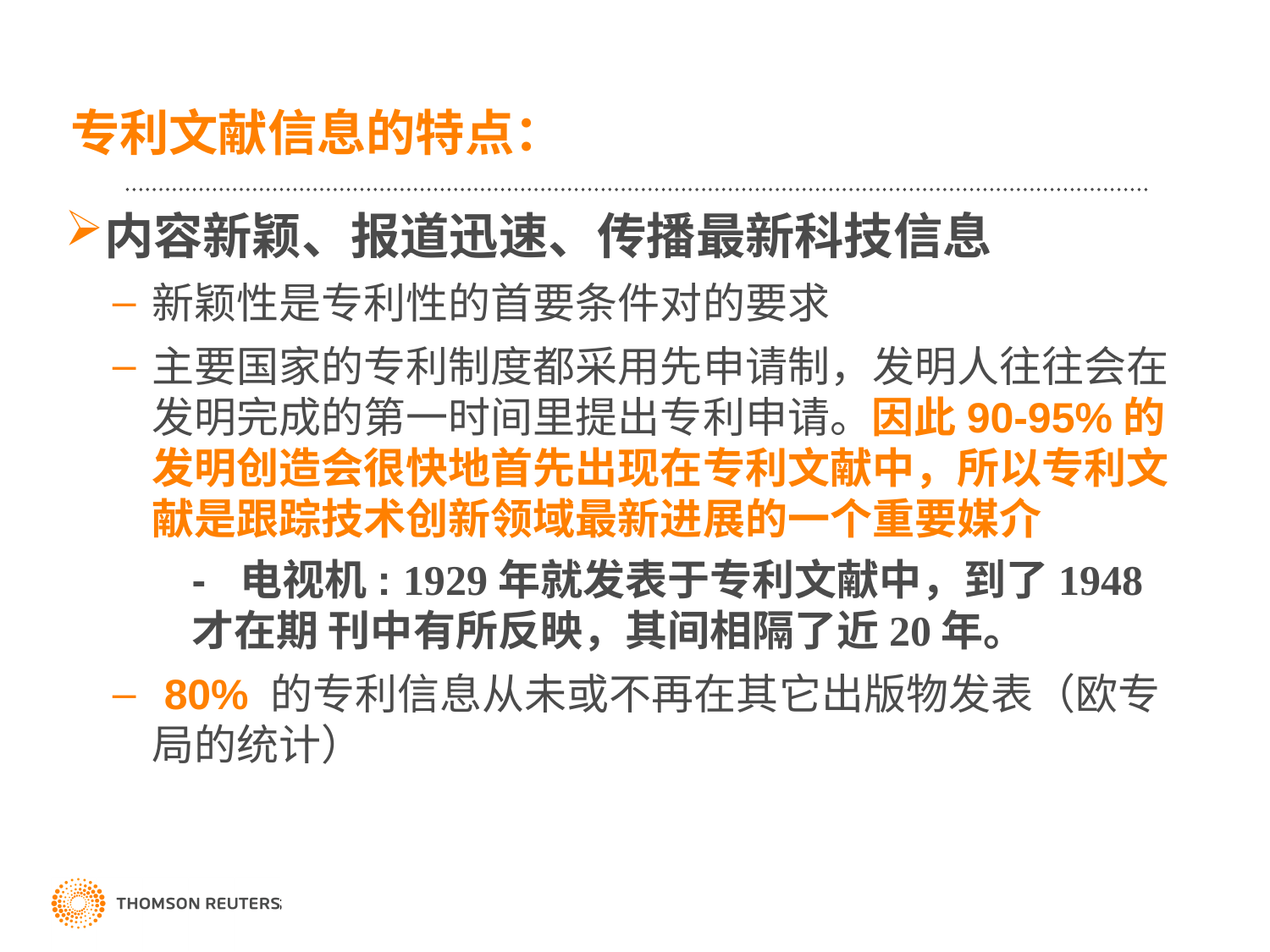

# 专利文献信息的特点：
内容新颖、报道迅速、传播最新科技信息
新颖性是专利性的首要条件对的要求
主要国家的专利制度都采用先申请制，发明人往往会在发明完成的第一时间里提出专利申请。因此90-95%的发明创造会很快地首先出现在专利文献中，所以专利文献是跟踪技术创新领域最新进展的一个重要媒介
  -  电视机: 1929年就发表于专利文献中，到了1948才在期 刊中有所反映，其间相隔了近20年。
 80% 的专利信息从未或不再在其它出版物发表（欧专局的统计）